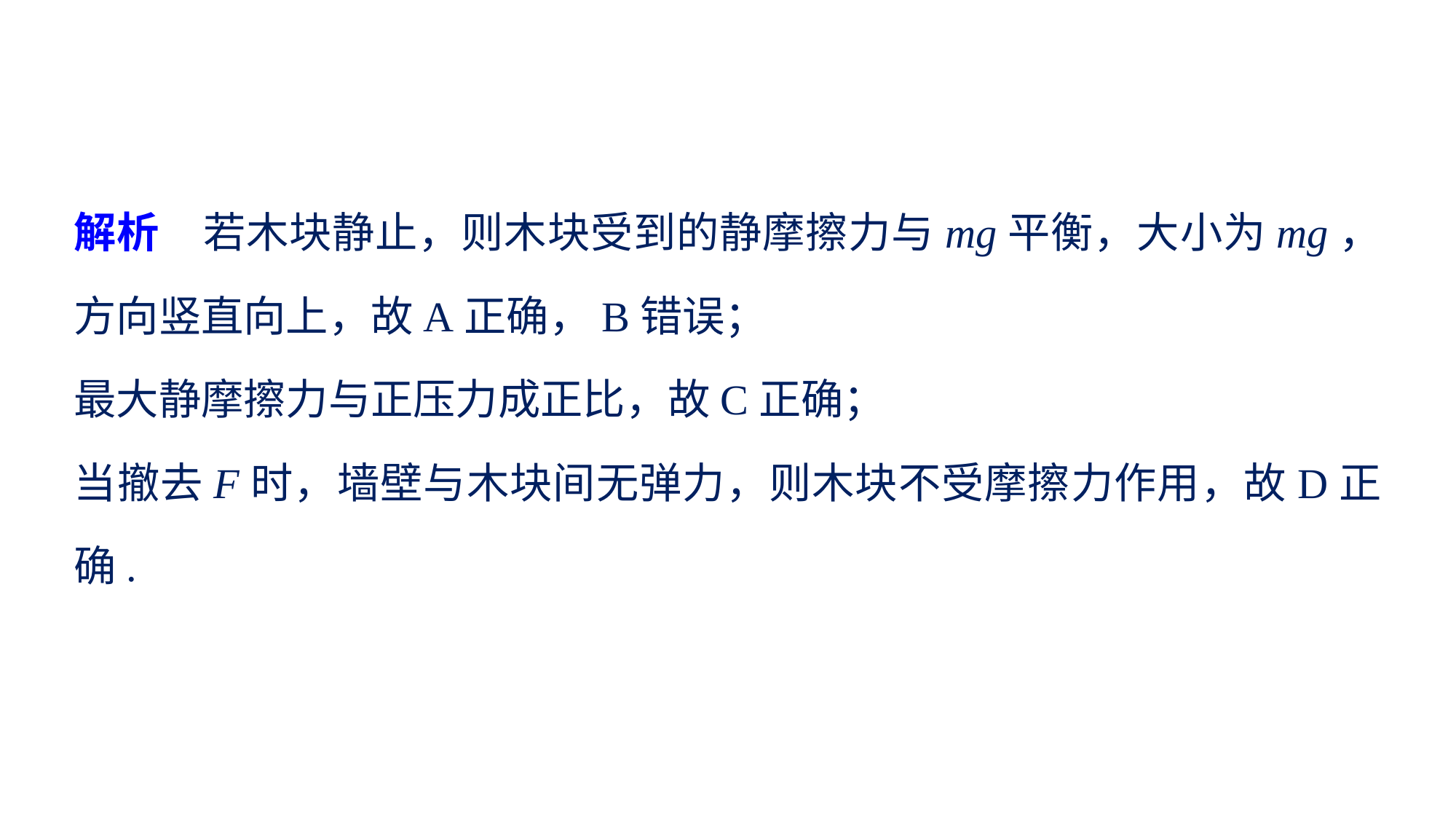

解析　若木块静止，则木块受到的静摩擦力与mg平衡，大小为mg，方向竖直向上，故A正确，B错误；
最大静摩擦力与正压力成正比，故C正确；
当撤去F时，墙壁与木块间无弹力，则木块不受摩擦力作用，故D正确.